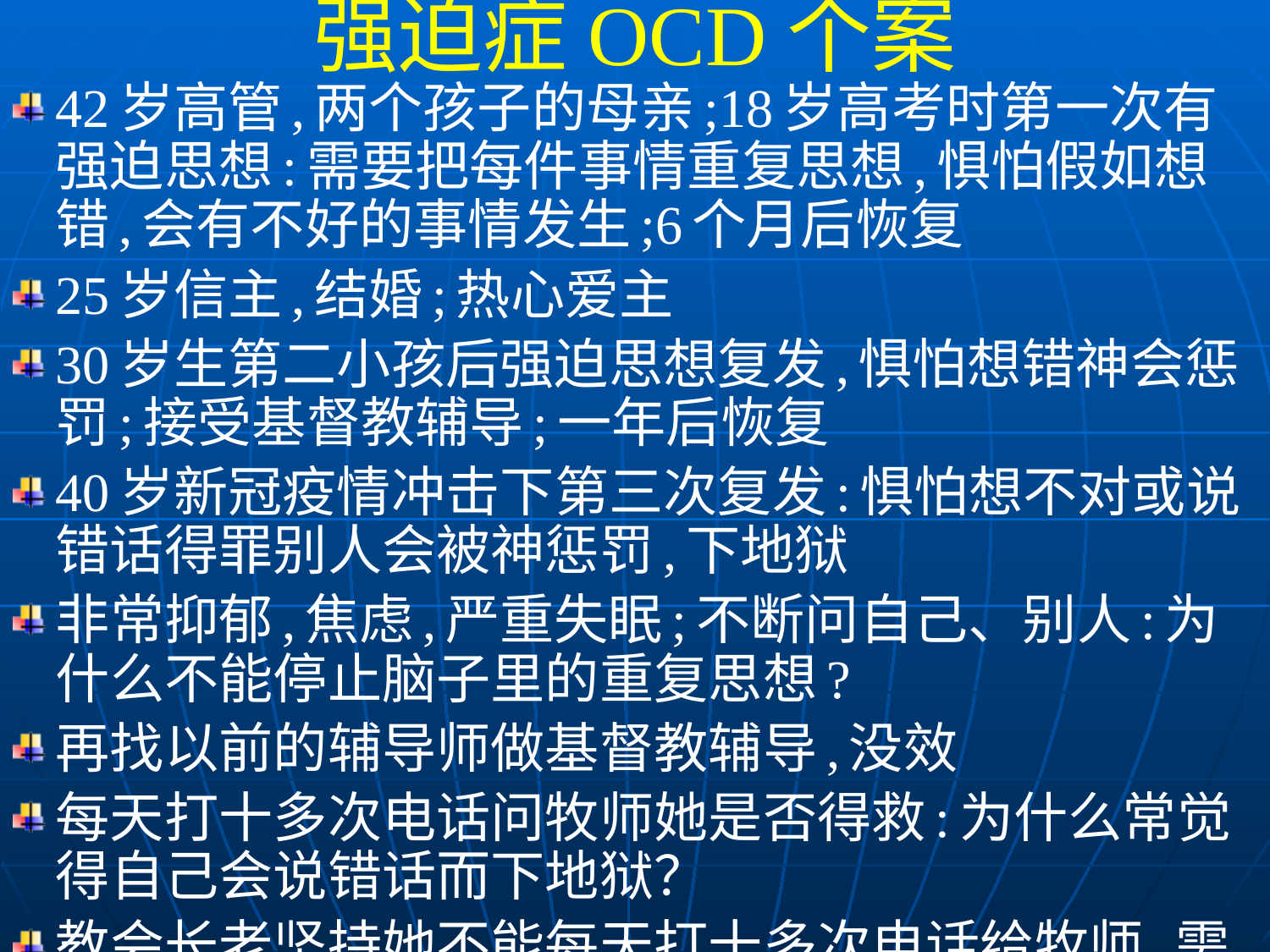

强迫症OCD个案
42岁高管,两个孩子的母亲;18岁高考时第一次有强迫思想:需要把每件事情重复思想,惧怕假如想错,会有不好的事情发生;6个月后恢复
25岁信主,结婚;热心爱主
30岁生第二小孩后强迫思想复发,惧怕想错神会惩罚;接受基督教辅导;一年后恢复
40岁新冠疫情冲击下第三次复发:惧怕想不对或说错话得罪别人会被神惩罚,下地狱
非常抑郁,焦虑,严重失眠;不断问自己、别人:为什么不能停止脑子里的重复思想?
再找以前的辅导师做基督教辅导,没效
每天打十多次电话问牧师她是否得救:为什么常觉得自己会说错话而下地狱？
教会长老坚持她不能每天打十多次电话给牧师,需要药物治疗;吃舍取林6周后症状消失